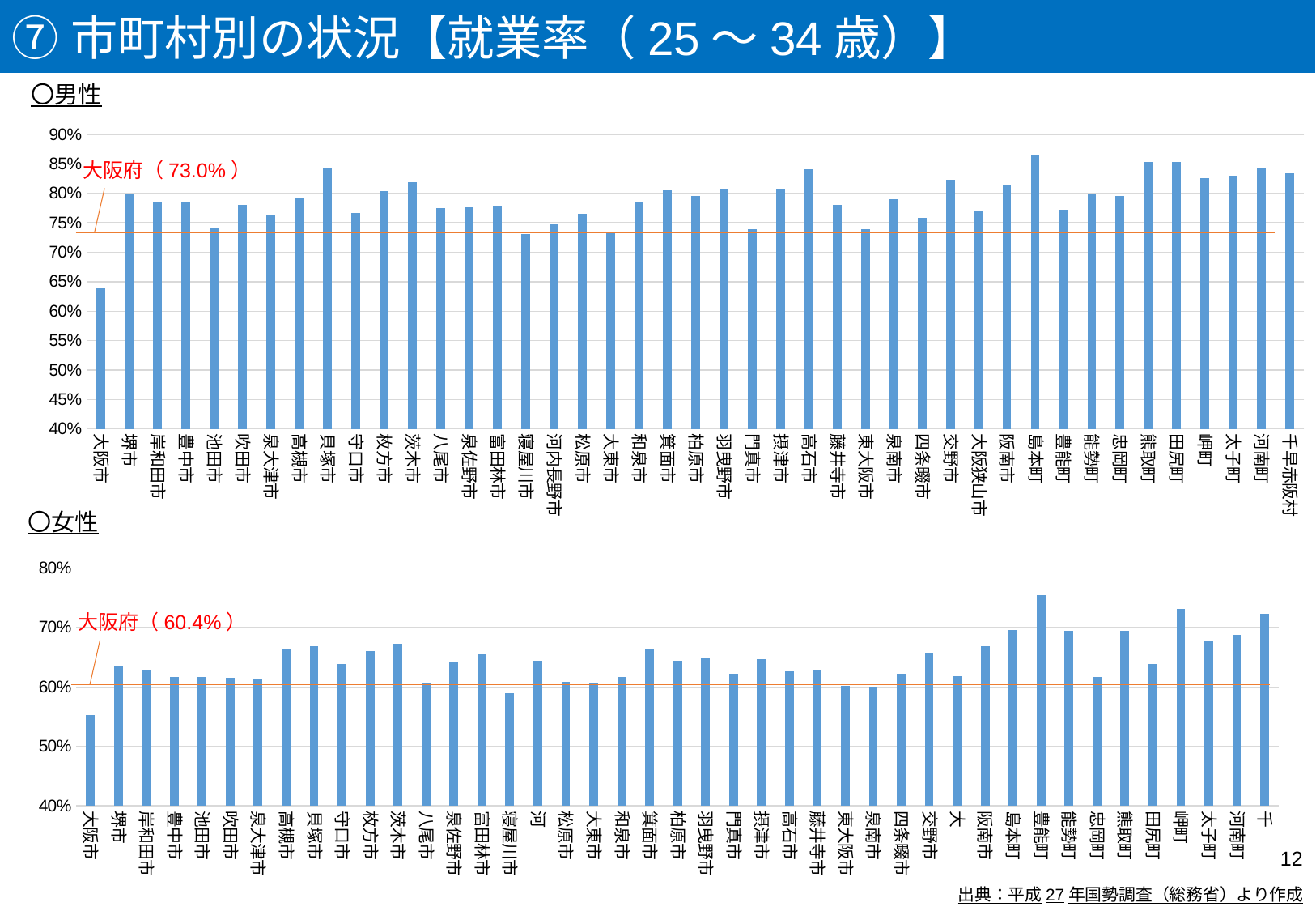

⑦市町村別の状況【就業率（25～34歳）】
〇男性

### Chart

| Category | 大阪市 |
|---|---|
| 大阪市 | 0.6394612985540119 |
| 堺市 | 0.7977543859649123 |
| 岸和田市 | 0.7847648261758691 |
| 豊中市 | 0.7853358656537385 |
| 池田市 | 0.742503748125937 |
| 吹田市 | 0.7808997160364669 |
| 泉大津市 | 0.7640156453715776 |
| 高槻市 | 0.7932986712882727 |
| 貝塚市 | 0.8424607961399276 |
| 守口市 | 0.7662887377173091 |
| 枚方市 | 0.8041272570937231 |
| 茨木市 | 0.8195226602306248 |
| 八尾市 | 0.7749287749287749 |
| 泉佐野市 | 0.776421213277375 |
| 富田林市 | 0.7769726247987118 |
| 寝屋川市 | 0.7303030303030303 |
| 河内長野市 | 0.7468466474883824 |
| 松原市 | 0.7656970556935083 |
| 大東市 | 0.7338913455464309 |
| 和泉市 | 0.7839130434782609 |
| 箕面市 | 0.8046487779866689 |
| 柏原市 | 0.7951285520974289 |
| 羽曳野市 | 0.8076923076923077 |
| 門真市 | 0.738877204335868 |
| 摂津市 | 0.8068733657078819 |
| 高石市 | 0.8413891872538489 |
| 藤井寺市 | 0.7802374077638755 |
| 東大阪市 | 0.7392964824120603 |
| 泉南市 | 0.7905500705218618 |
| 四条畷市 | 0.7580775444264943 |
| 交野市 | 0.8230006199628023 |
| 大阪狭山市 | 0.7713105520090124 |
| 阪南市 | 0.8130224373075231 |
| 島本町 | 0.8662790697674418 |
| 豊能町 | 0.7725118483412322 |
| 能勢町 | 0.7984084880636605 |
| 忠岡町 | 0.7951515151515152 |
| 熊取町 | 0.8538011695906432 |
| 田尻町 | 0.8536585365853658 |
| 岬町 | 0.8257713248638838 |
| 太子町 | 0.8300536672629696 |
| 河南町 | 0.843042071197411 |
| 千早赤阪村 | 0.8342245989304813 |
大阪府（73.0%）
〇女性

### Chart

| Category |  |
|---|---|
| 大阪市 | 0.5534171786189052 |
| 堺市 | 0.6362353703104039 |
| 岸和田市 | 0.6270227340414971 |
| 豊中市 | 0.6173825717807093 |
| 池田市 | 0.6162567255956957 |
| 吹田市 | 0.6151681373718102 |
| 泉大津市 | 0.6127828898284009 |
| 高槻市 | 0.6629305185265792 |
| 貝塚市 | 0.66789159393661 |
| 守口市 | 0.6388561320754716 |
| 枚方市 | 0.6602104381510757 |
| 茨木市 | 0.672828212731058 |
| 八尾市 | 0.6059496225427909 |
| 泉佐野市 | 0.6411677753141167 |
| 富田林市 | 0.6548109322351179 |
| 寝屋川市 | 0.5889281507656066 |
| 河内長野市 | 0.6440922190201729 |
| 松原市 | 0.6080114449213162 |
| 大東市 | 0.6075312449277714 |
| 和泉市 | 0.6174503768177476 |
| 箕面市 | 0.6647452874279483 |
| 柏原市 | 0.6437414030261348 |
| 羽曳野市 | 0.6477120428872296 |
| 門真市 | 0.6220746887966805 |
| 摂津市 | 0.6461965134706814 |
| 高石市 | 0.6266336983398093 |
| 藤井寺市 | 0.6290040768782761 |
| 東大阪市 | 0.6017854231208218 |
| 泉南市 | 0.6005352960856474 |
| 四条畷市 | 0.6227005870841488 |
| 交野市 | 0.6564277588168373 |
| 大阪狭山市 | 0.6184626184626184 |
| 阪南市 | 0.668646080760095 |
| 島本町 | 0.6961152882205514 |
| 豊能町 | 0.7540760869565217 |
| 能勢町 | 0.6943620178041543 |
| 忠岡町 | 0.6169212690951822 |
| 熊取町 | 0.6940661478599222 |
| 田尻町 | 0.6388206388206388 |
| 岬町 | 0.7313691507798961 |
| 太子町 | 0.6786885245901639 |
| 河南町 | 0.6880131362889984 |
| 千早赤阪村 | 0.7228915662650602 |
大阪府（60.4%）
12
出典：平成27年国勢調査（総務省）より作成